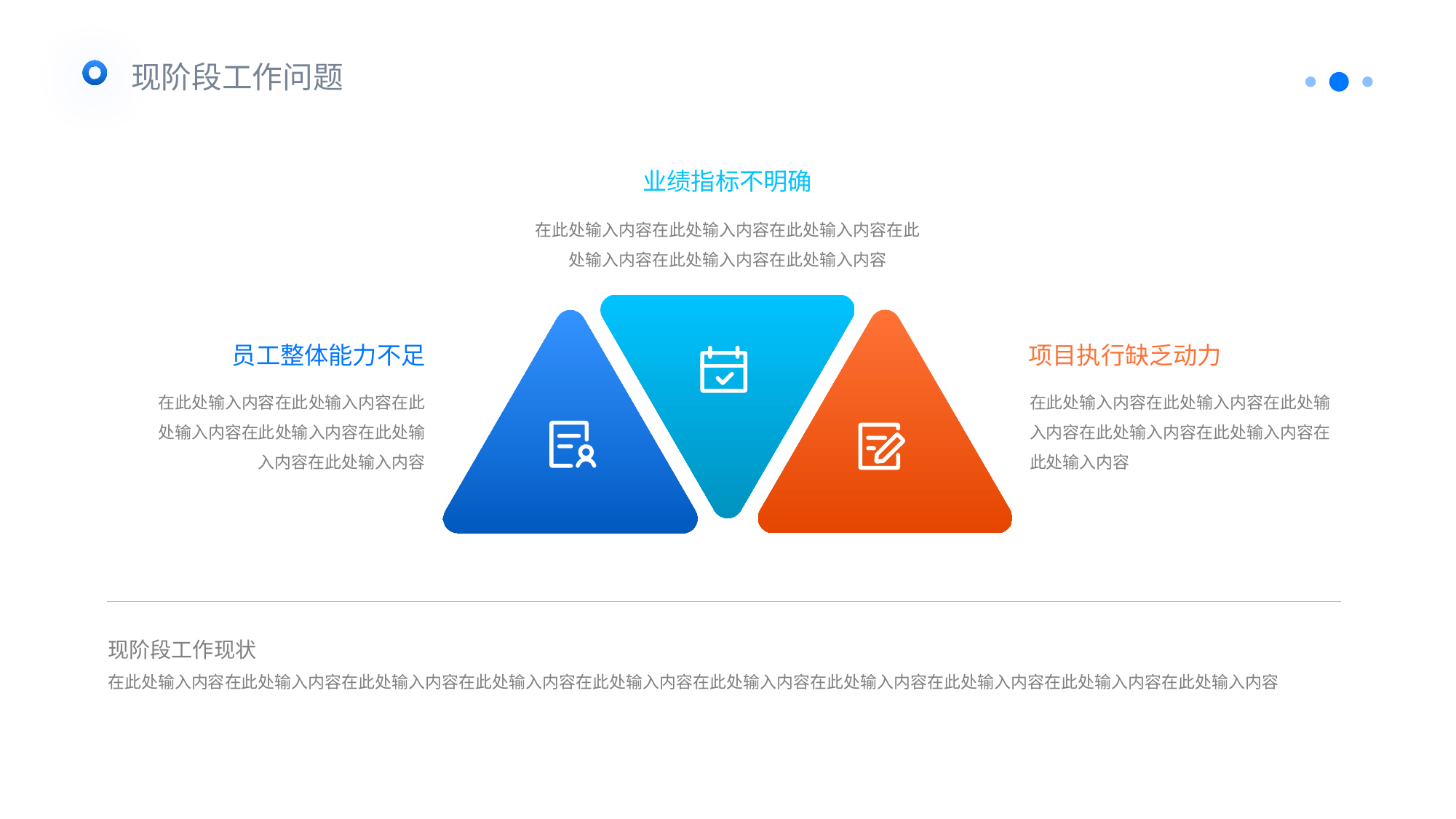

现阶段工作问题
业绩指标不明确
在此处输入内容在此处输入内容在此处输入内容在此处输入内容在此处输入内容在此处输入内容

员工整体能力不足
在此处输入内容在此处输入内容在此处输入内容在此处输入内容在此处输入内容在此处输入内容
项目执行缺乏动力
在此处输入内容在此处输入内容在此处输入内容在此处输入内容在此处输入内容在此处输入内容
现阶段工作现状
在此处输入内容在此处输入内容在此处输入内容在此处输入内容在此处输入内容在此处输入内容在此处输入内容在此处输入内容在此处输入内容在此处输入内容